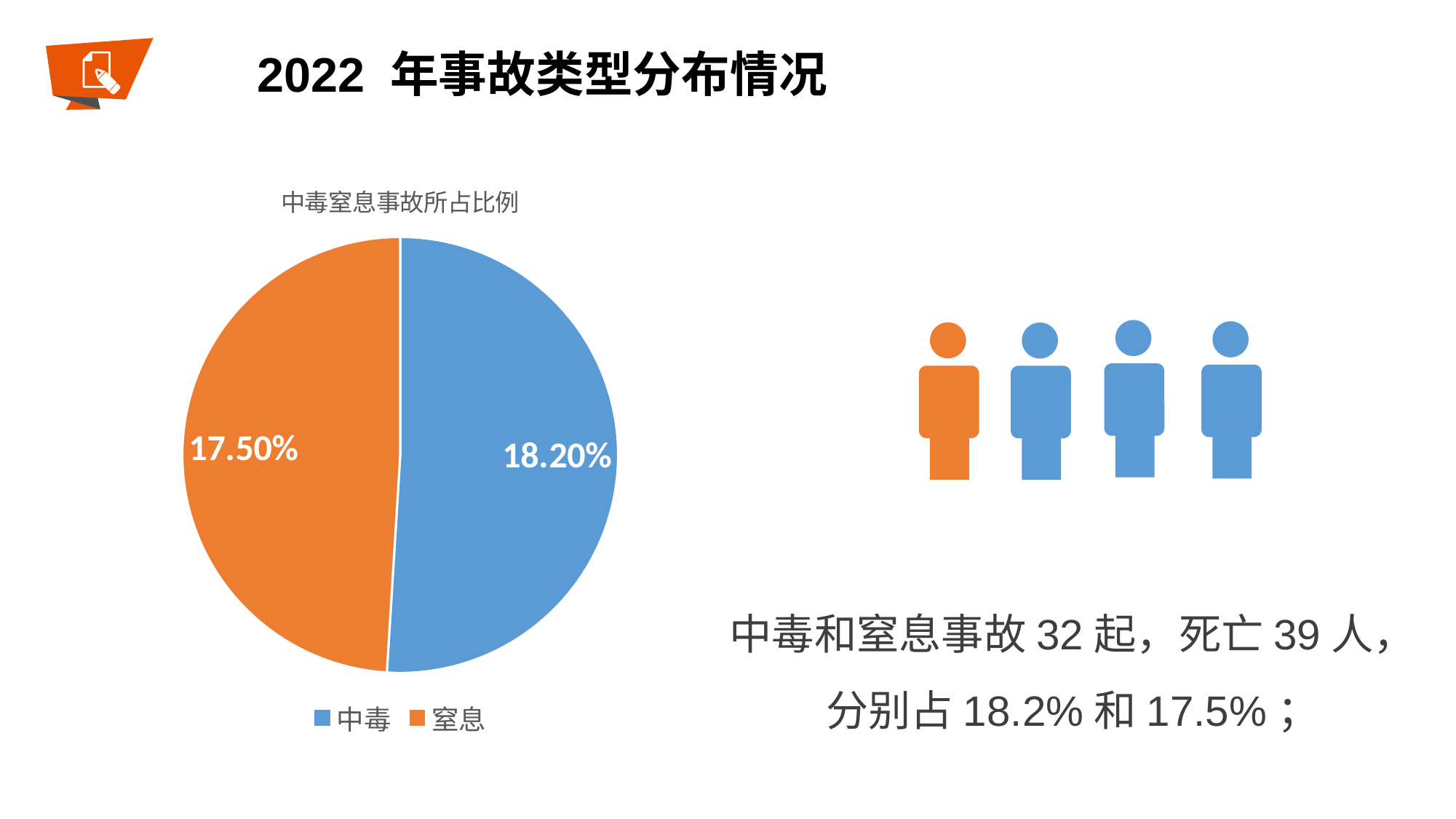

2022 年事故类型分布情况

### Chart: 中毒窒息事故所占比例

| Category | 销售额 |
|---|---|
| 中毒 | 0.182 |
| 窒息 | 0.175 |

有限空间作业较大事故
中毒和窒息事故32起，死亡39人，
分别占18.2%和17.5%；